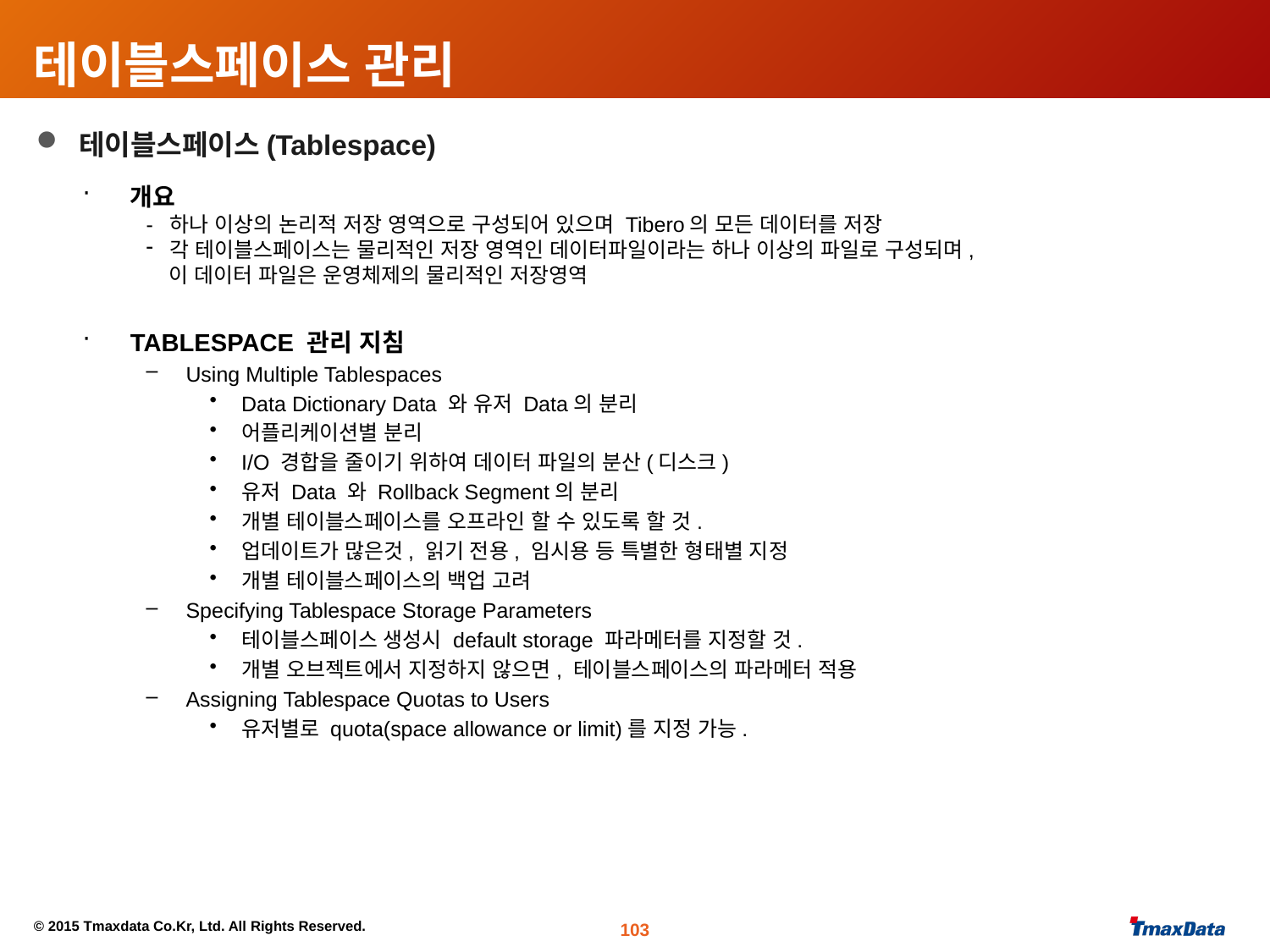

# 테이블스페이스 관리
 테이블스페이스(Tablespace)
개요
-  하나 이상의 논리적 저장 영역으로 구성되어 있으며 Tibero의 모든 데이터를 저장
각 테이블스페이스는 물리적인 저장 영역인 데이터파일이라는 하나 이상의 파일로 구성되며,
   이 데이터 파일은 운영체제의 물리적인 저장영역

TABLESPACE 관리 지침
Using Multiple Tablespaces
Data Dictionary Data 와 유저 Data의 분리
어플리케이션별 분리
I/O 경합을 줄이기 위하여 데이터 파일의 분산(디스크)
유저 Data 와 Rollback Segment의 분리
개별 테이블스페이스를 오프라인 할 수 있도록 할 것.
업데이트가 많은것, 읽기 전용, 임시용 등 특별한 형태별 지정
개별 테이블스페이스의 백업 고려
Specifying Tablespace Storage Parameters
테이블스페이스 생성시 default storage 파라메터를 지정할 것.
개별 오브젝트에서 지정하지 않으면, 테이블스페이스의 파라메터 적용
Assigning Tablespace Quotas to Users
유저별로 quota(space allowance or limit)를 지정 가능.